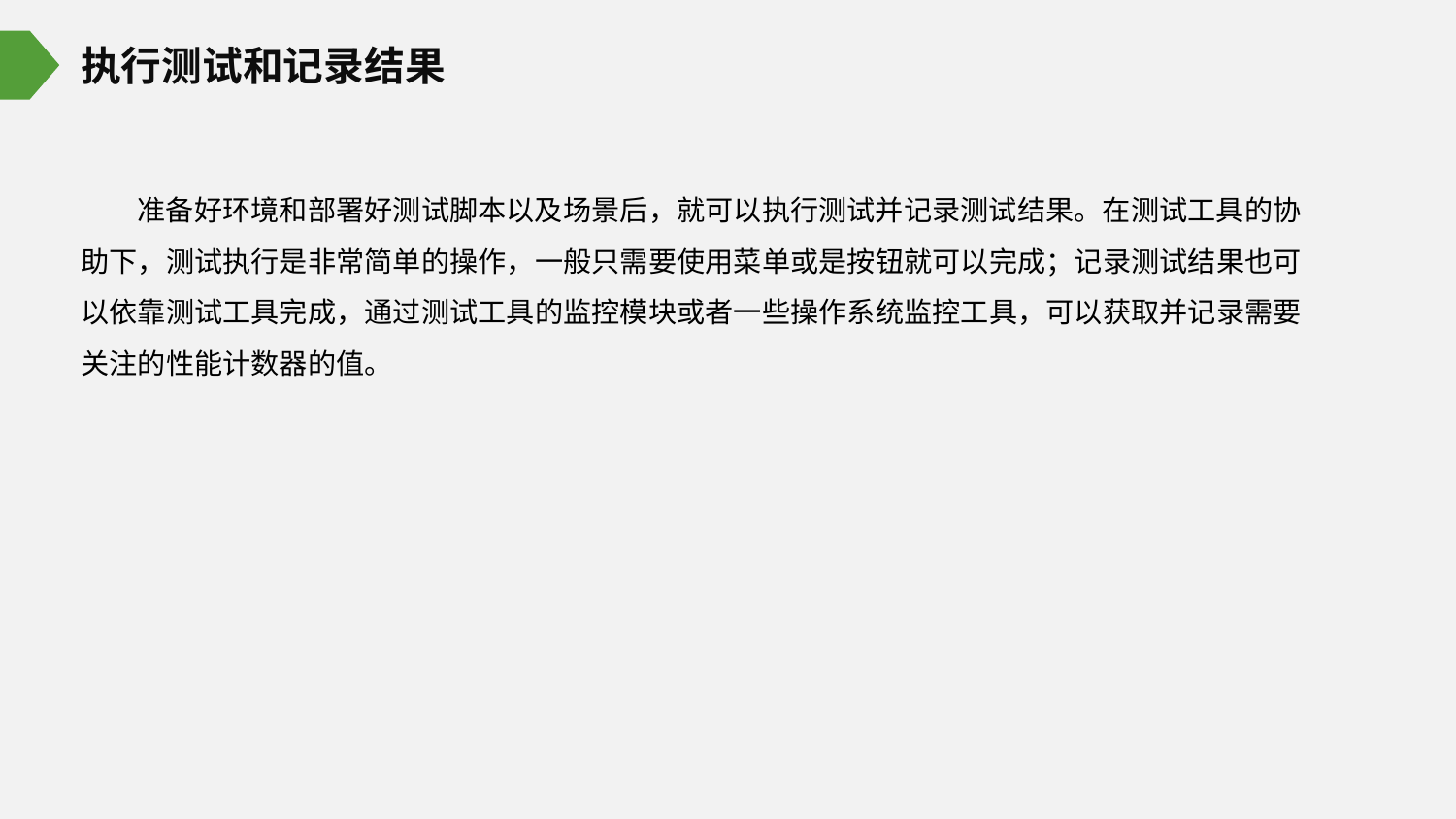

执行测试和记录结果
准备好环境和部署好测试脚本以及场景后，就可以执行测试并记录测试结果。在测试工具的协助下，测试执行是非常简单的操作，一般只需要使用菜单或是按钮就可以完成；记录测试结果也可以依靠测试工具完成，通过测试工具的监控模块或者一些操作系统监控工具，可以获取并记录需要关注的性能计数器的值。